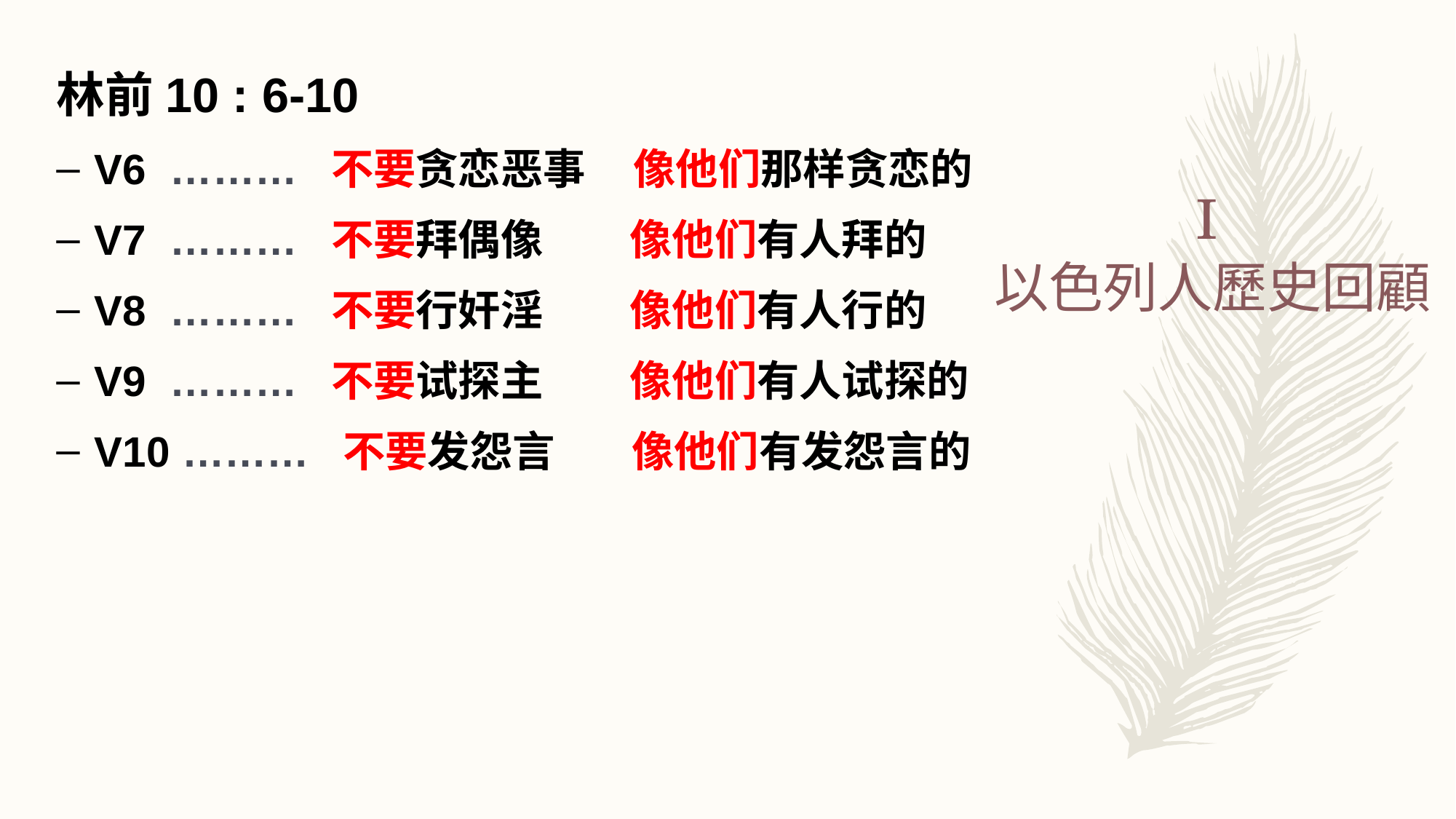

林前10 : 6-10
V6  ………  不要贪恋恶事     像他们那样贪恋的
V7  ………  不要拜偶像         像他们有人拜的
V8  ………  不要行奸淫         像他们有人行的
V9  ………  不要试探主         像他们有人试探的
V10 ………  不要发怨言        像他们有发怨言的
# I 以色列人歷史回顧